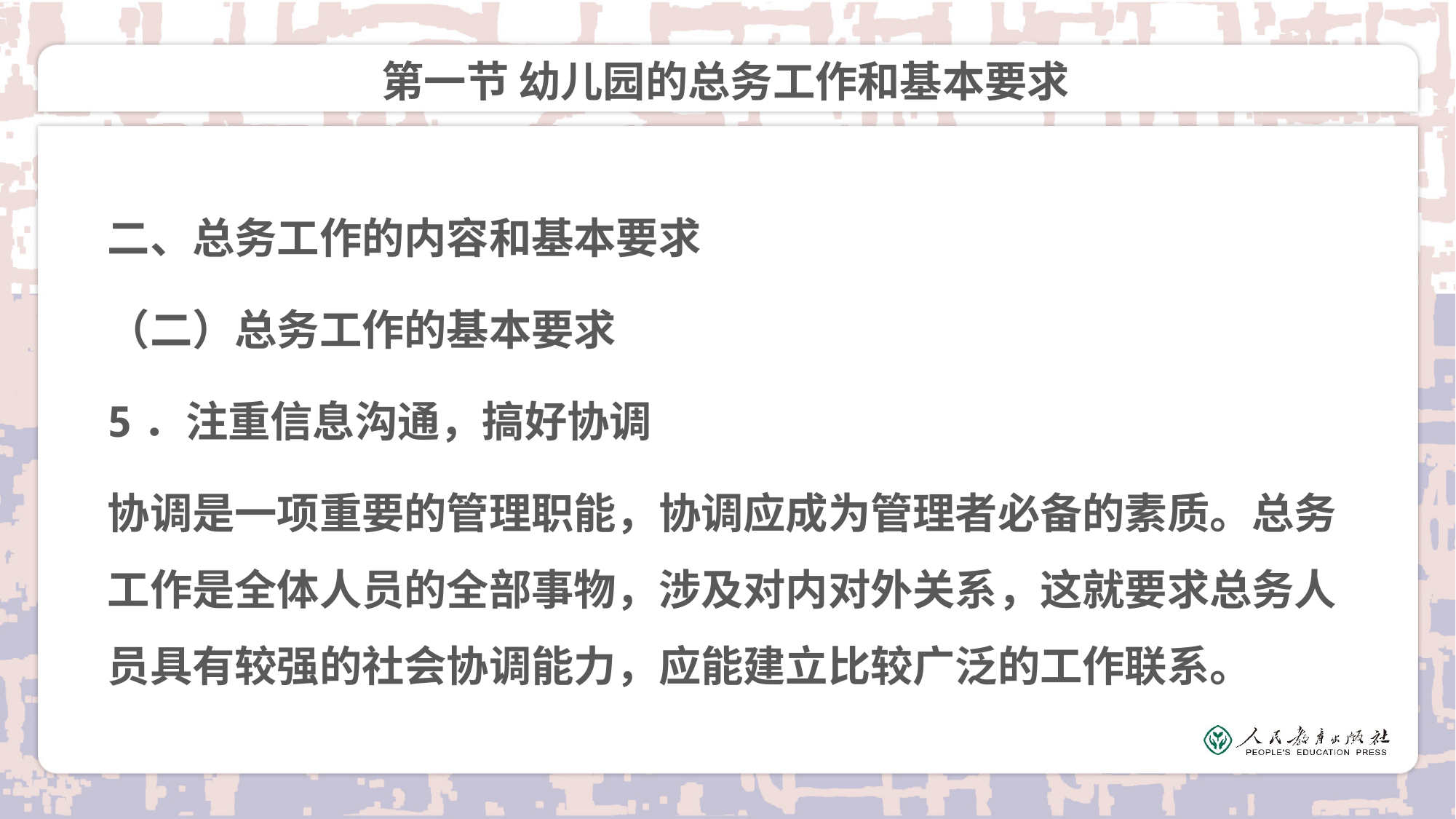

# 第一节 幼儿园的总务工作和基本要求
二、总务工作的内容和基本要求
（二）总务工作的基本要求
5．注重信息沟通，搞好协调
协调是一项重要的管理职能，协调应成为管理者必备的素质。总务工作是全体人员的全部事物，涉及对内对外关系，这就要求总务人员具有较强的社会协调能力，应能建立比较广泛的工作联系。